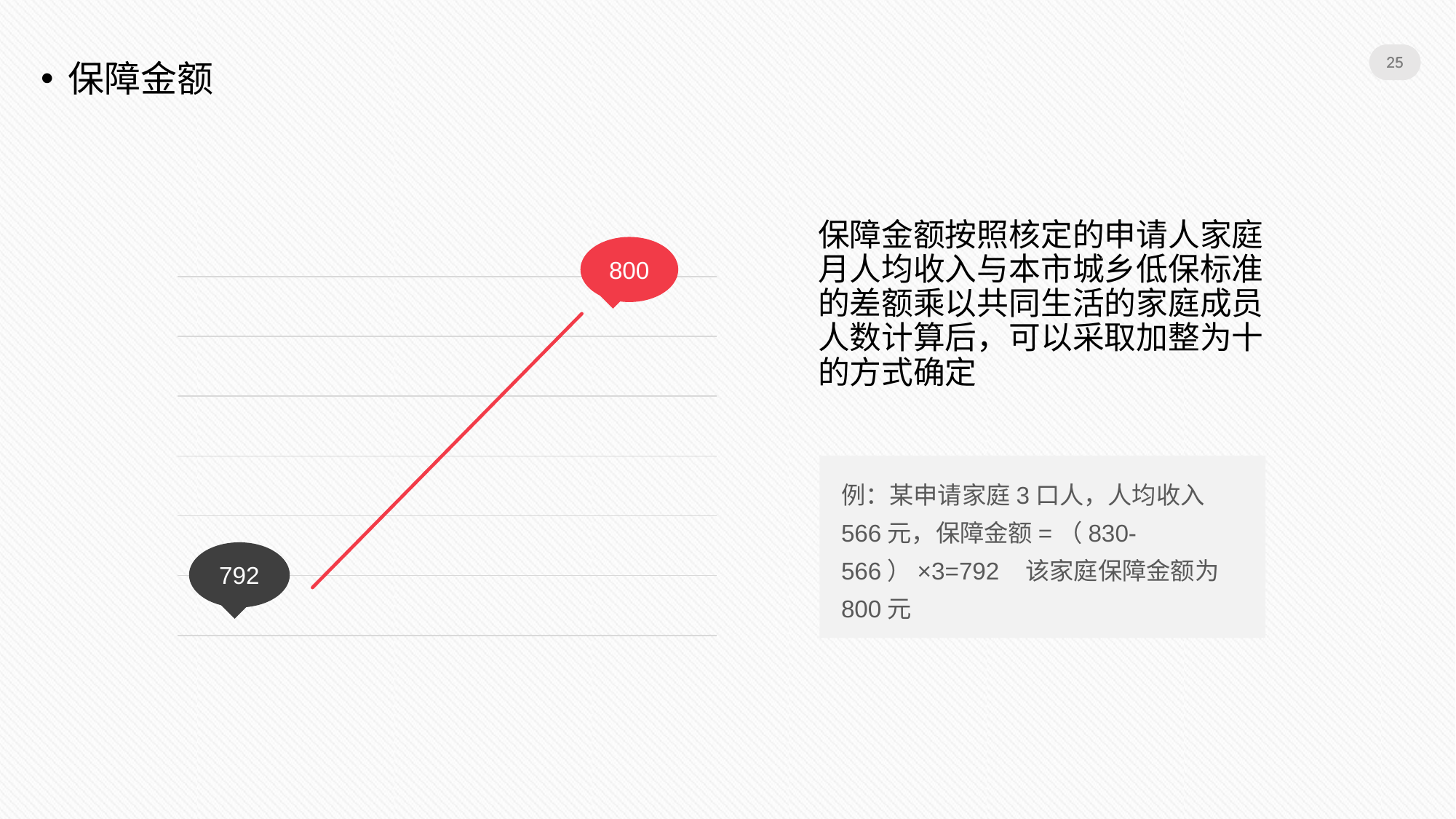

25
25
保障金额
保障金额按照核定的申请人家庭月人均收入与本市城乡低保标准的差额乘以共同生活的家庭成员人数计算后，可以采取加整为十的方式确定
800

### Chart

| Category |  |
|---|---|
例：某申请家庭3口人，人均收入566元，保障金额=（830-566）×3=792   该家庭保障金额为800元
792